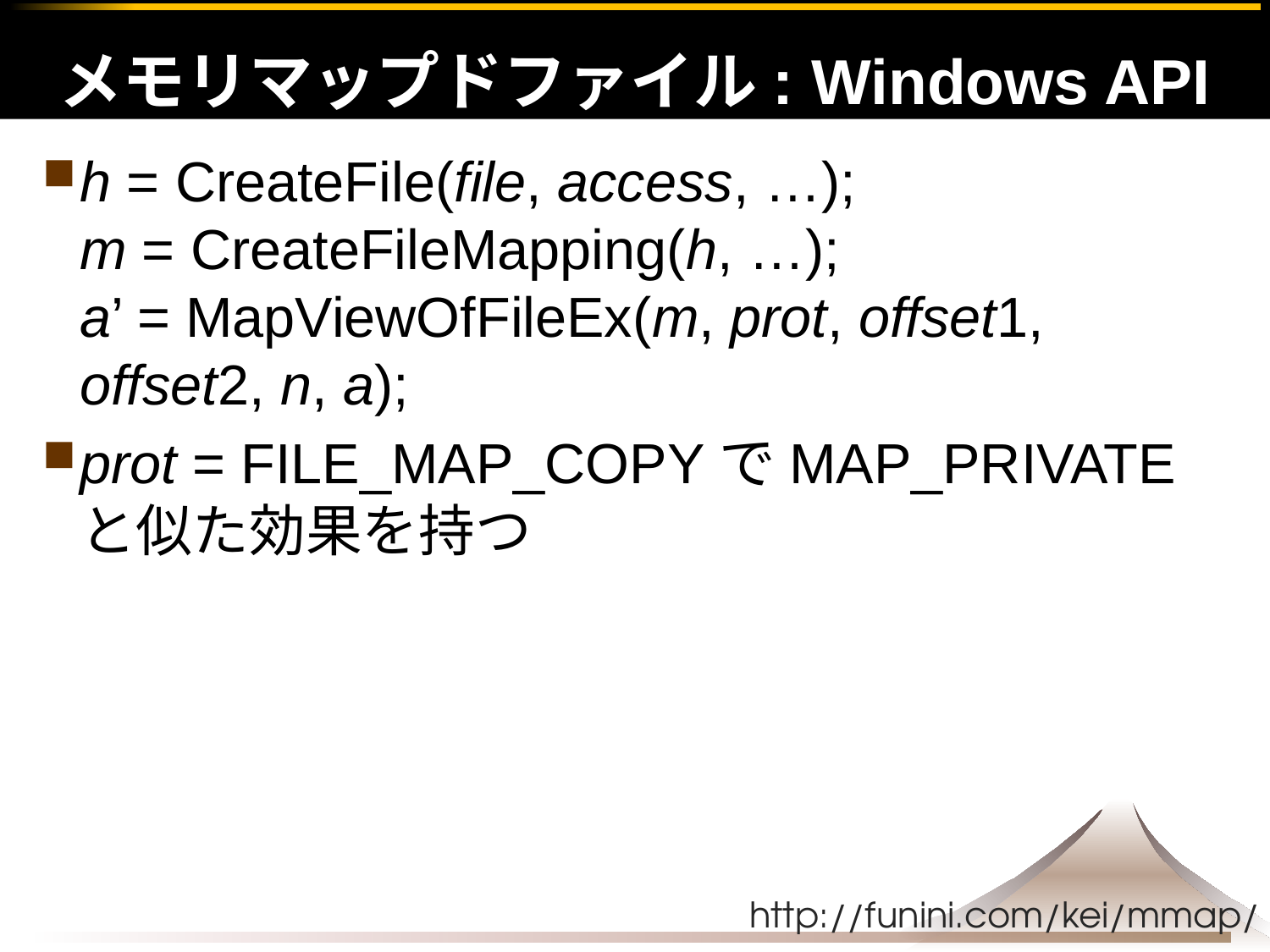

# メモリマップドファイル: Windows API
h = CreateFile(file, access, …);
m = CreateFileMapping(h, …);
a’ = MapViewOfFileEx(m, prot, offset1, offset2, n, a);
prot = FILE_MAP_COPYでMAP_PRIVATEと似た効果を持つ